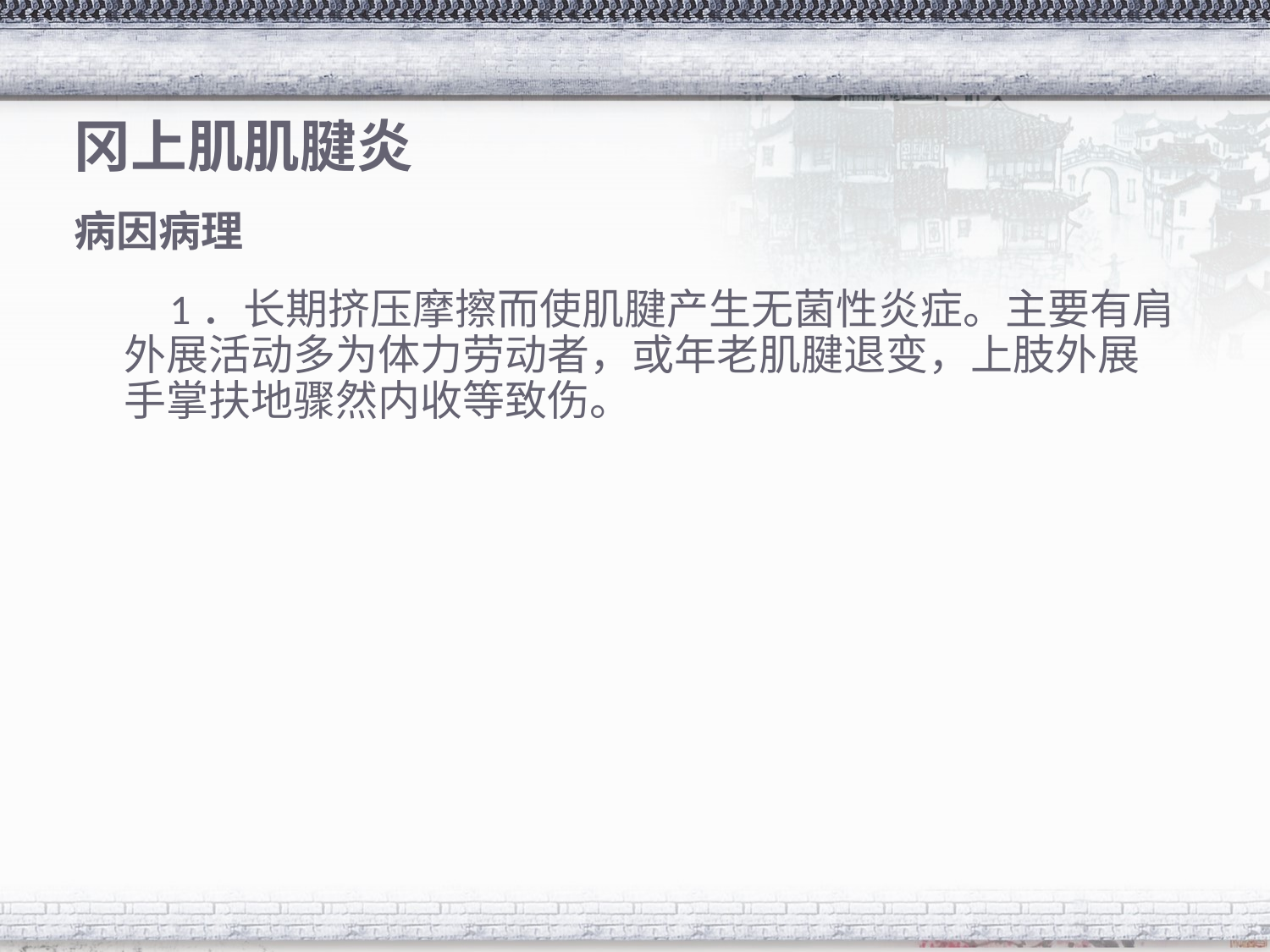

# 冈上肌肌腱炎
病因病理
          1．长期挤压摩擦而使肌腱产生无菌性炎症。主要有肩外展活动多为体力劳动者，或年老肌腱退变，上肢外展手掌扶地骤然内收等致伤。